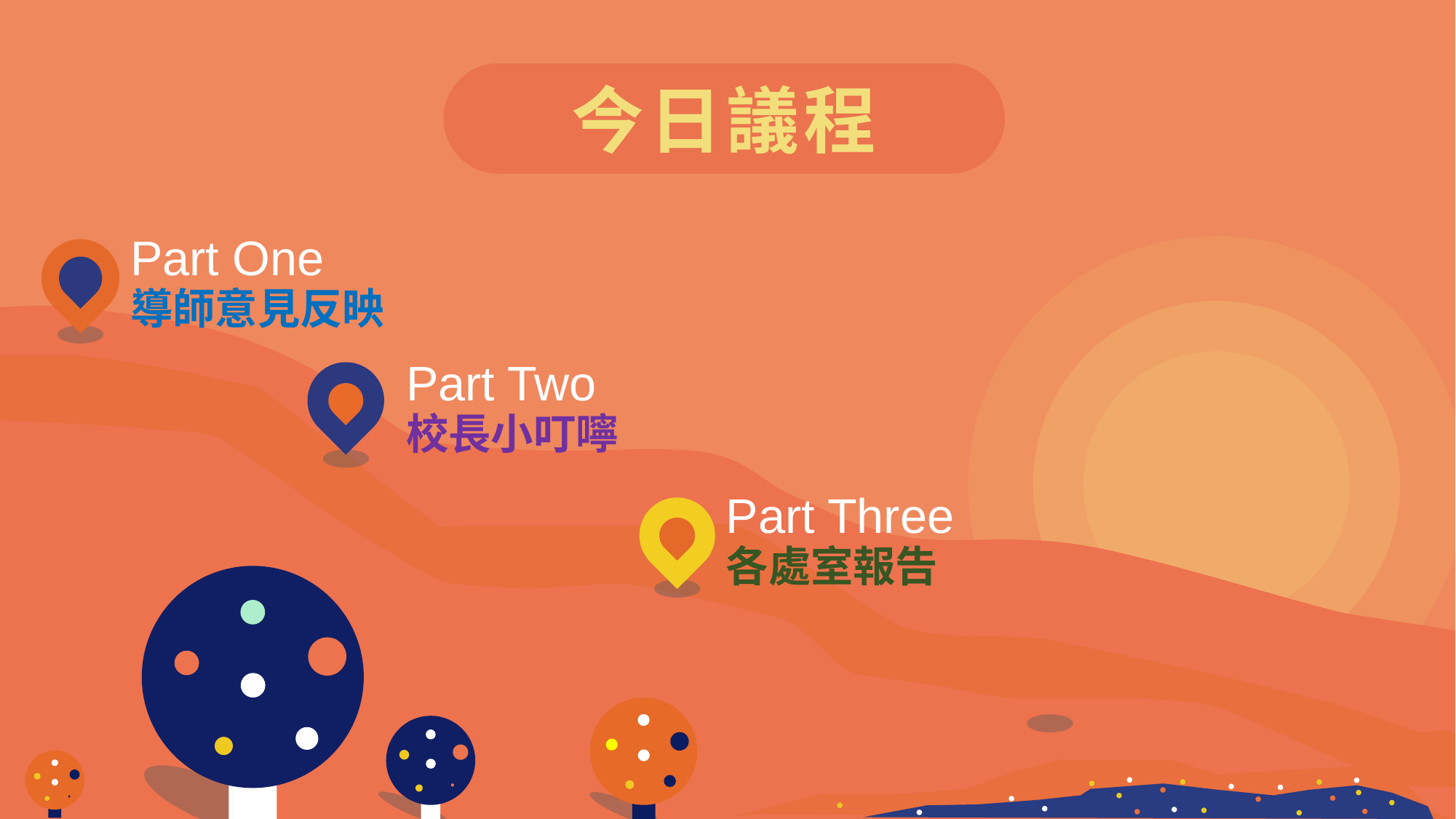

今日議程
Part One

導師意見反映

Part Two

校長小叮嚀

Part Three

各處室報告